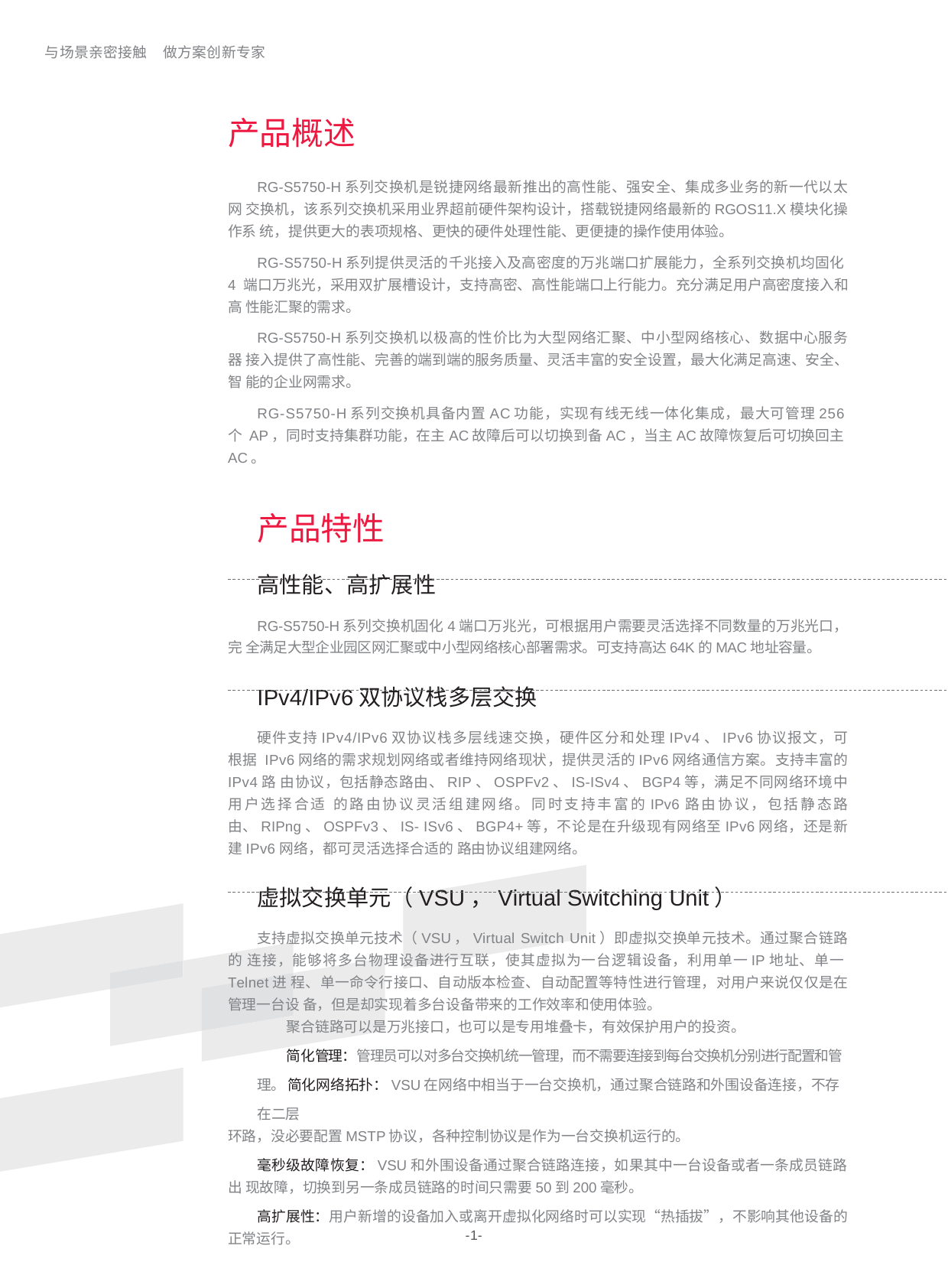

与场景亲密接触
做方案创新专家
产品概述
RG-S5750-H系列交换机是锐捷网络最新推出的高性能、强安全、集成多业务的新一代以太网 交换机，该系列交换机采用业界超前硬件架构设计，搭载锐捷网络最新的RGOS11.X模块化操作系 统，提供更大的表项规格、更快的硬件处理性能、更便捷的操作使用体验。
RG-S5750-H系列提供灵活的千兆接入及高密度的万兆端口扩展能力，全系列交换机均固化4 端口万兆光，采用双扩展槽设计，支持高密、高性能端口上行能力。充分满足用户高密度接入和高 性能汇聚的需求。
RG-S5750-H系列交换机以极高的性价比为大型网络汇聚、中小型网络核心、数据中心服务器 接入提供了高性能、完善的端到端的服务质量、灵活丰富的安全设置，最大化满足高速、安全、智 能的企业网需求。
RG-S5750-H系列交换机具备内置AC功能，实现有线无线一体化集成，最大可管理256个 AP，同时支持集群功能，在主AC故障后可以切换到备AC，当主AC故障恢复后可切换回主AC。

产品特性
高性能、高扩展性
RG-S5750-H系列交换机固化4端口万兆光，可根据用户需要灵活选择不同数量的万兆光口，完 全满足大型企业园区网汇聚或中小型网络核心部署需求。可支持高达64K的MAC地址容量。

IPv4/IPv6双协议栈多层交换
硬件支持IPv4/IPv6双协议栈多层线速交换，硬件区分和处理IPv4、IPv6协议报文，可根据 IPv6网络的需求规划网络或者维持网络现状，提供灵活的IPv6网络通信方案。支持丰富的IPv4路 由协议，包括静态路由、RIP、OSPFv2、IS-ISv4、BGP4等，满足不同网络环境中用户选择合适 的路由协议灵活组建网络。同时支持丰富的IPv6路由协议，包括静态路由、RIPng、OSPFv3、IS- ISv6、BGP4+等，不论是在升级现有网络至IPv6网络，还是新建IPv6网络，都可灵活选择合适的 路由协议组建网络。

虚拟交换单元（VSU，Virtual Switching Unit）
支持虚拟交换单元技术（VSU，Virtual Switch Unit）即虚拟交换单元技术。通过聚合链路的 连接，能够将多台物理设备进行互联，使其虚拟为一台逻辑设备，利用单一IP地址、单一Telnet进 程、单一命令行接口、自动版本检查、自动配置等特性进行管理，对用户来说仅仅是在管理一台设 备，但是却实现着多台设备带来的工作效率和使用体验。
聚合链路可以是万兆接口，也可以是专用堆叠卡，有效保护用户的投资。
简化管理：管理员可以对多台交换机统一管理，而不需要连接到每台交换机分别进行配置和管理。 简化网络拓扑：VSU在网络中相当于一台交换机，通过聚合链路和外围设备连接，不存在二层
环路，没必要配置MSTP协议，各种控制协议是作为一台交换机运行的。
毫秒级故障恢复：VSU和外围设备通过聚合链路连接，如果其中一台设备或者一条成员链路出 现故障，切换到另一条成员链路的时间只需要50到200毫秒。
高扩展性：用户新增的设备加入或离开虚拟化网络时可以实现“热插拔”，不影响其他设备的 正常运行。

-1-